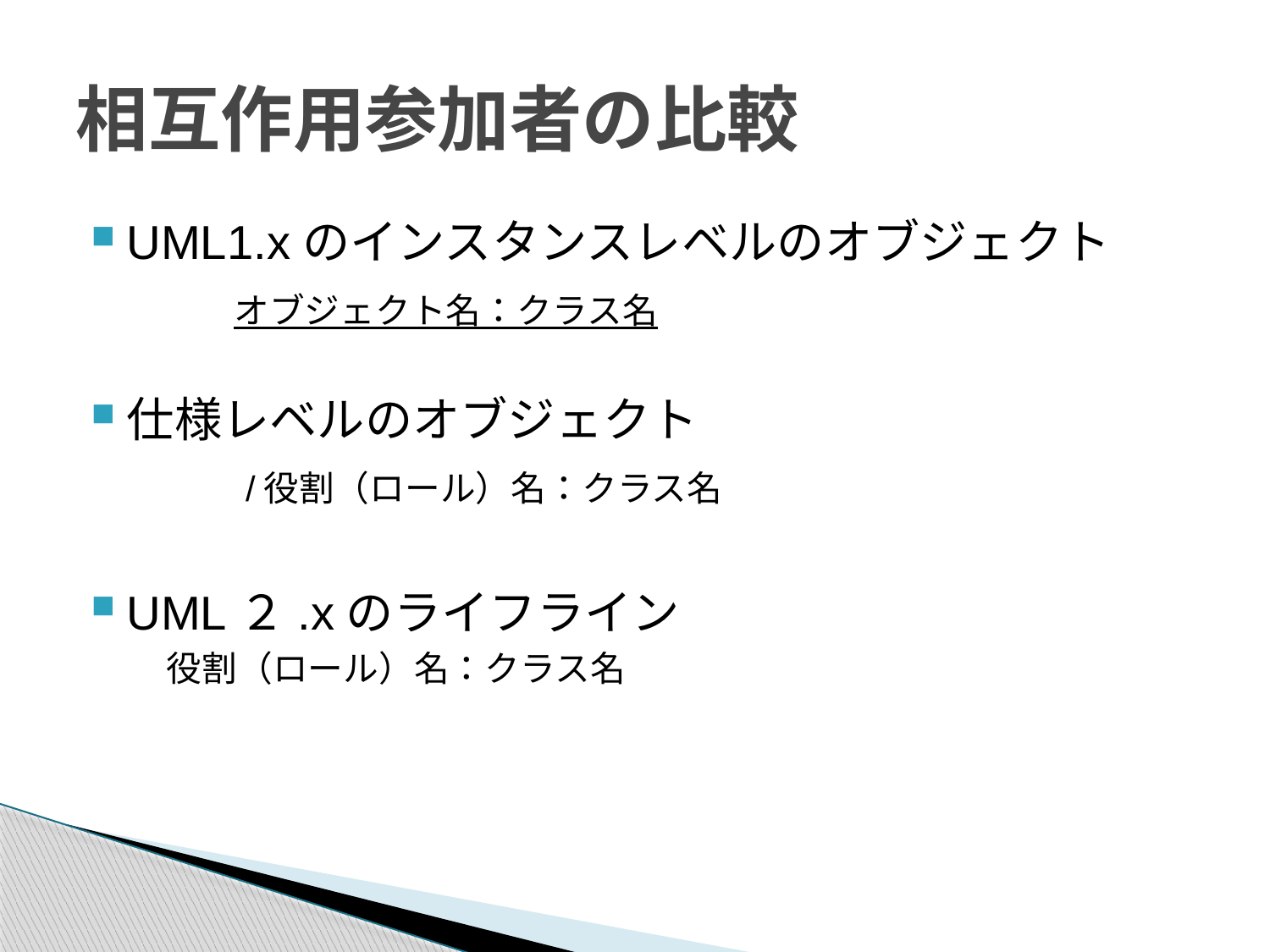

# 相互作用参加者の比較
UML1.xのインスタンスレベルのオブジェクト
　　　オブジェクト名：クラス名

仕様レベルのオブジェクト
　　　/役割（ロール）名：クラス名

UML２.xのライフライン
	    役割（ロール）名：クラス名